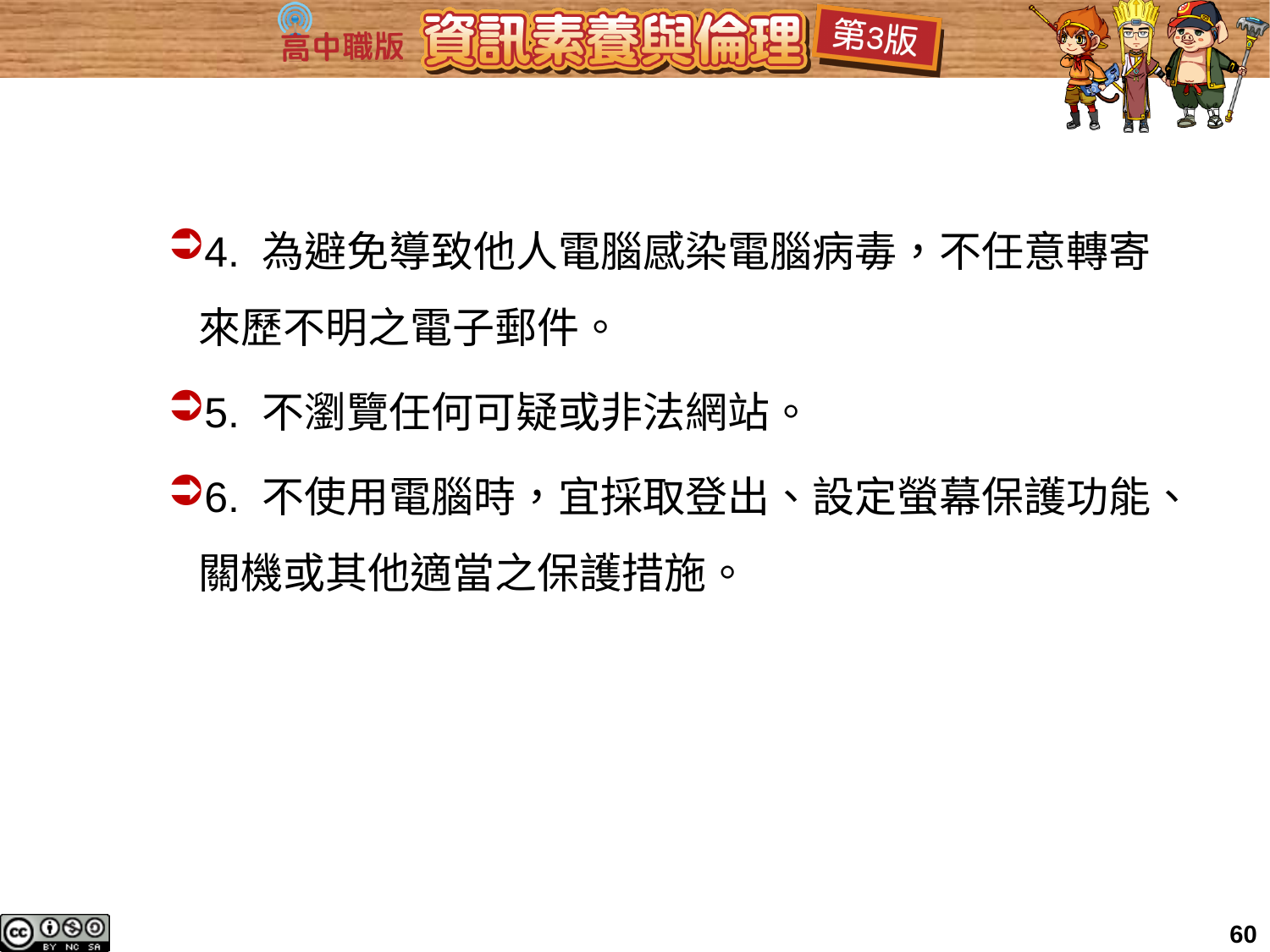

4. 為避免導致他人電腦感染電腦病毒，不任意轉寄來歷不明之電子郵件。
5. 不瀏覽任何可疑或非法網站。
6. 不使用電腦時，宜採取登出、設定螢幕保護功能、關機或其他適當之保護措施。
60